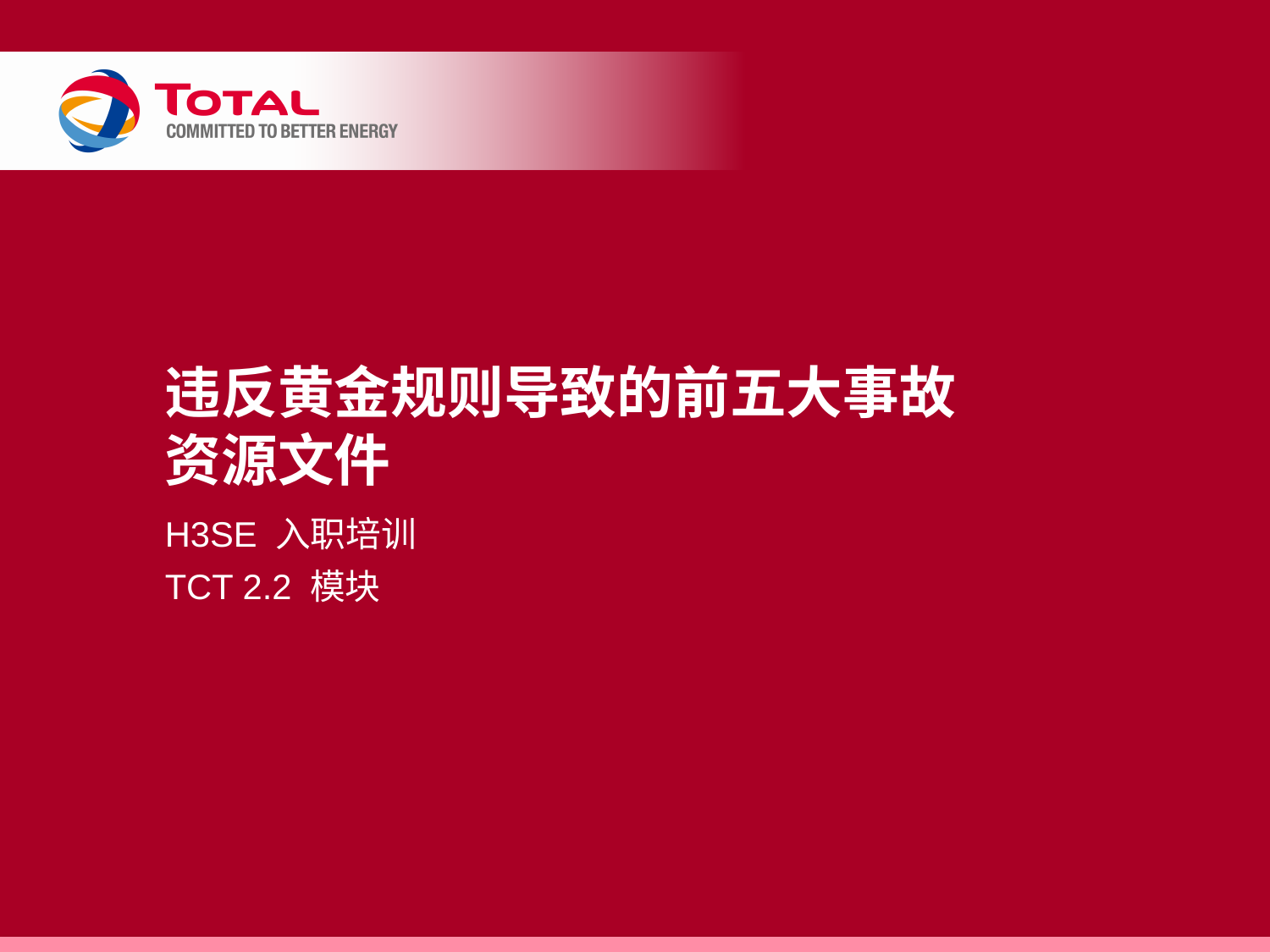

# 违反黄金规则导致的前五大事故 资源文件

H3SE 入职培训
TCT 2.2 模块